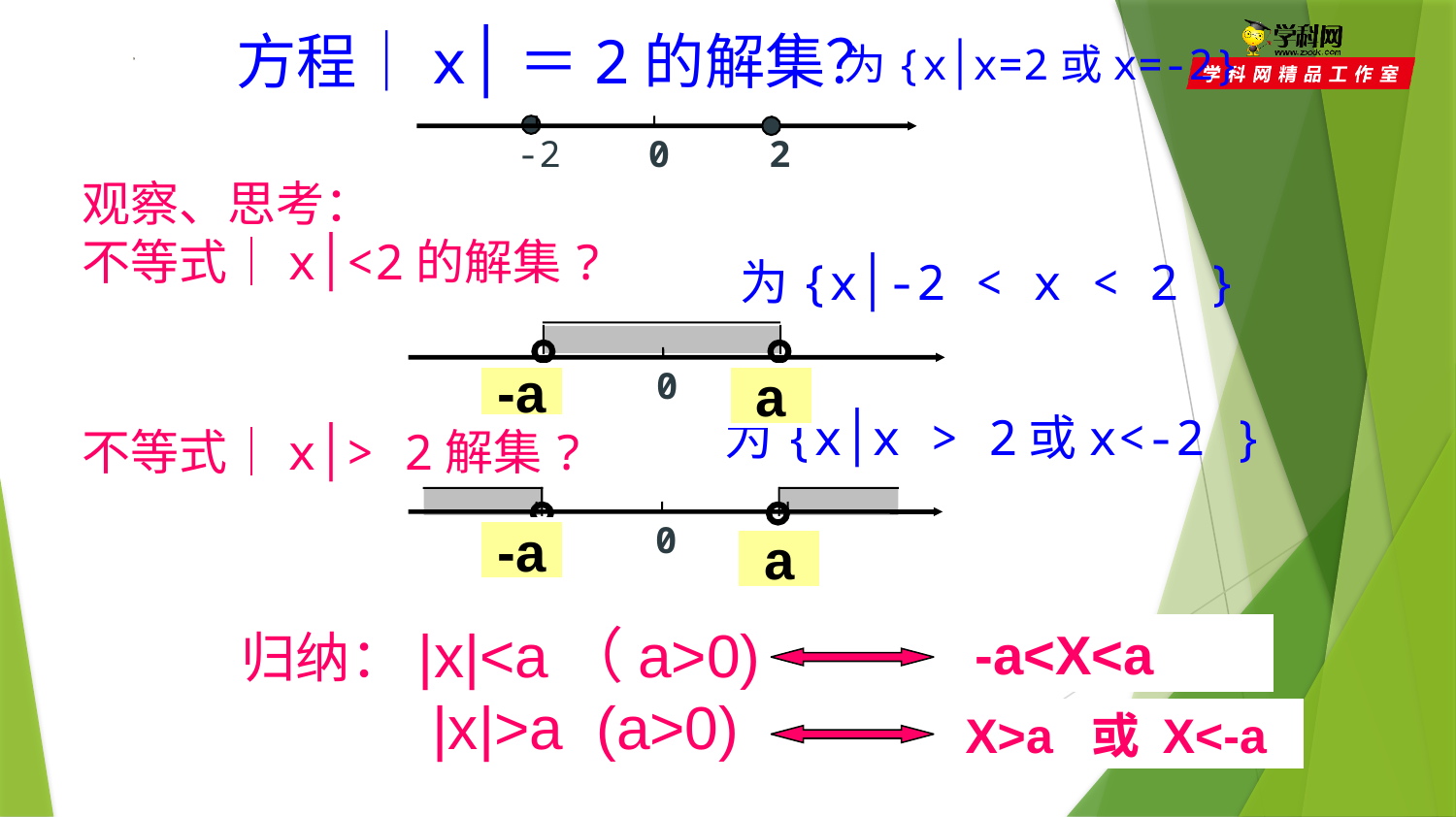

方程│x│＝2的解集？
为{x│x=2或x=-2}

-2
0
2

观察、思考：
不等式│x│<2的解集?
为{x│-2 < x < 2 }

-2
0
2

-a
a
为{x│x > 2或x<-2 }
不等式│x│> 2解集?

-2
0
2

-a
a
归纳：|x|<a（a>0)
          |x|>a  (a>0)
类比：|x|<3的解
|x|>3 的解
-a<X<a

|x|<-2的解
|x|>-2的解
X>a  或 X<-a